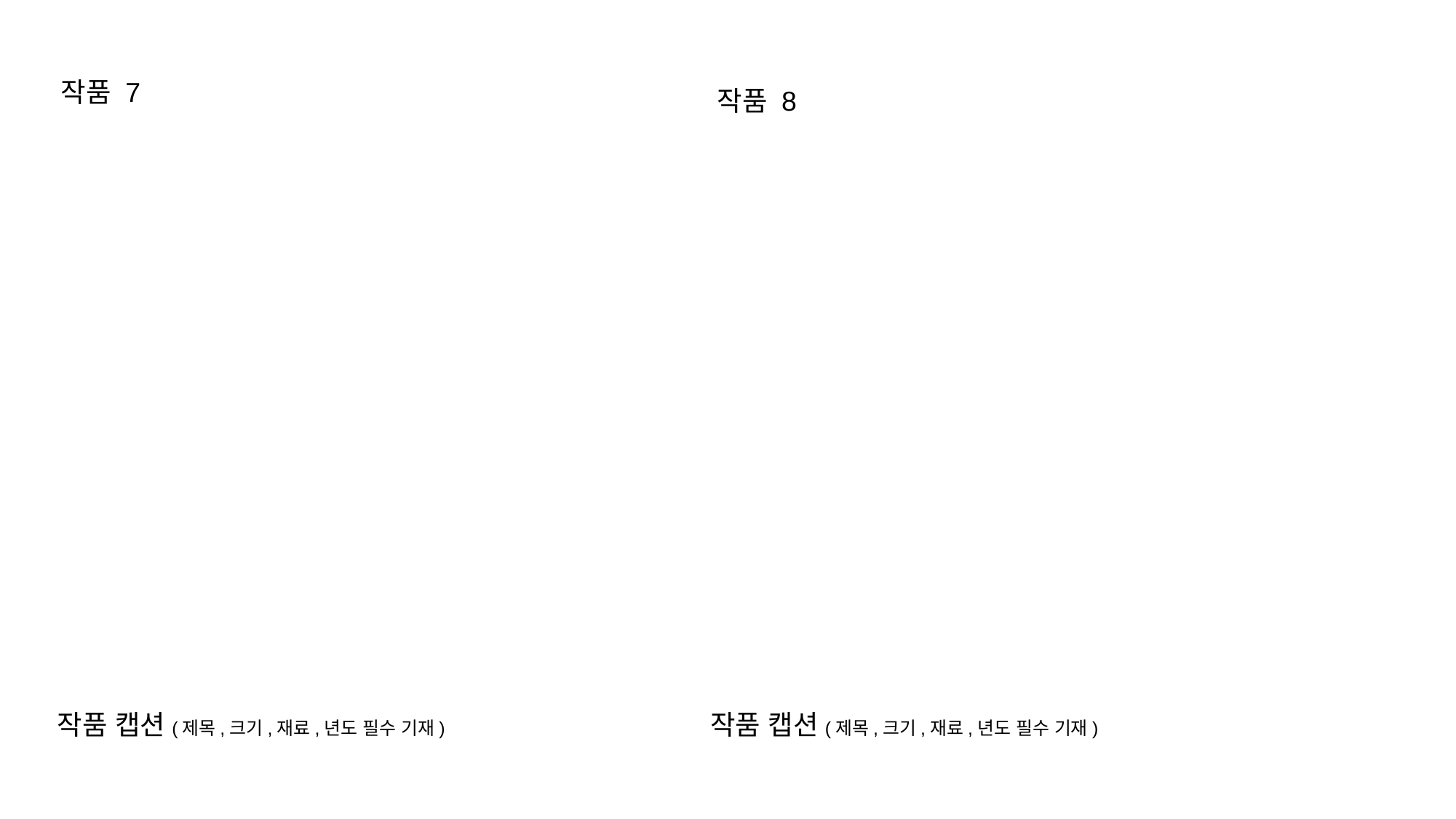

작품 7
작품 8
작품 캡션(제목,크기,재료,년도 필수 기재)
작품 캡션(제목,크기,재료,년도 필수 기재)